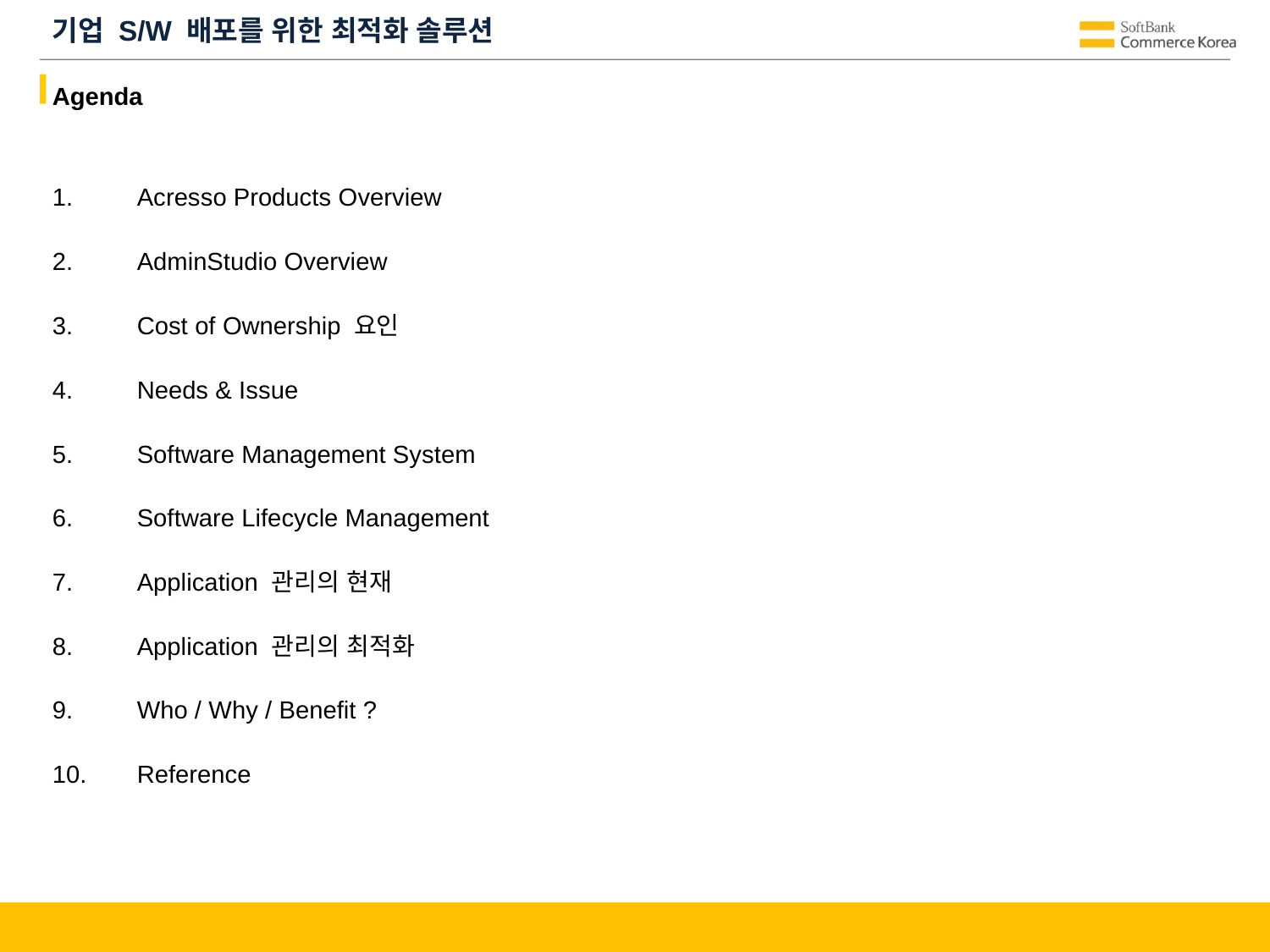

# 기업 S/W 배포를 위한 최적화 솔루션
Agenda

Acresso Products Overview
AdminStudio Overview
Cost of Ownership 요인
Needs & Issue
Software Management System
Software Lifecycle Management
Application 관리의 현재
Application 관리의 최적화
Who / Why / Benefit ?
Reference